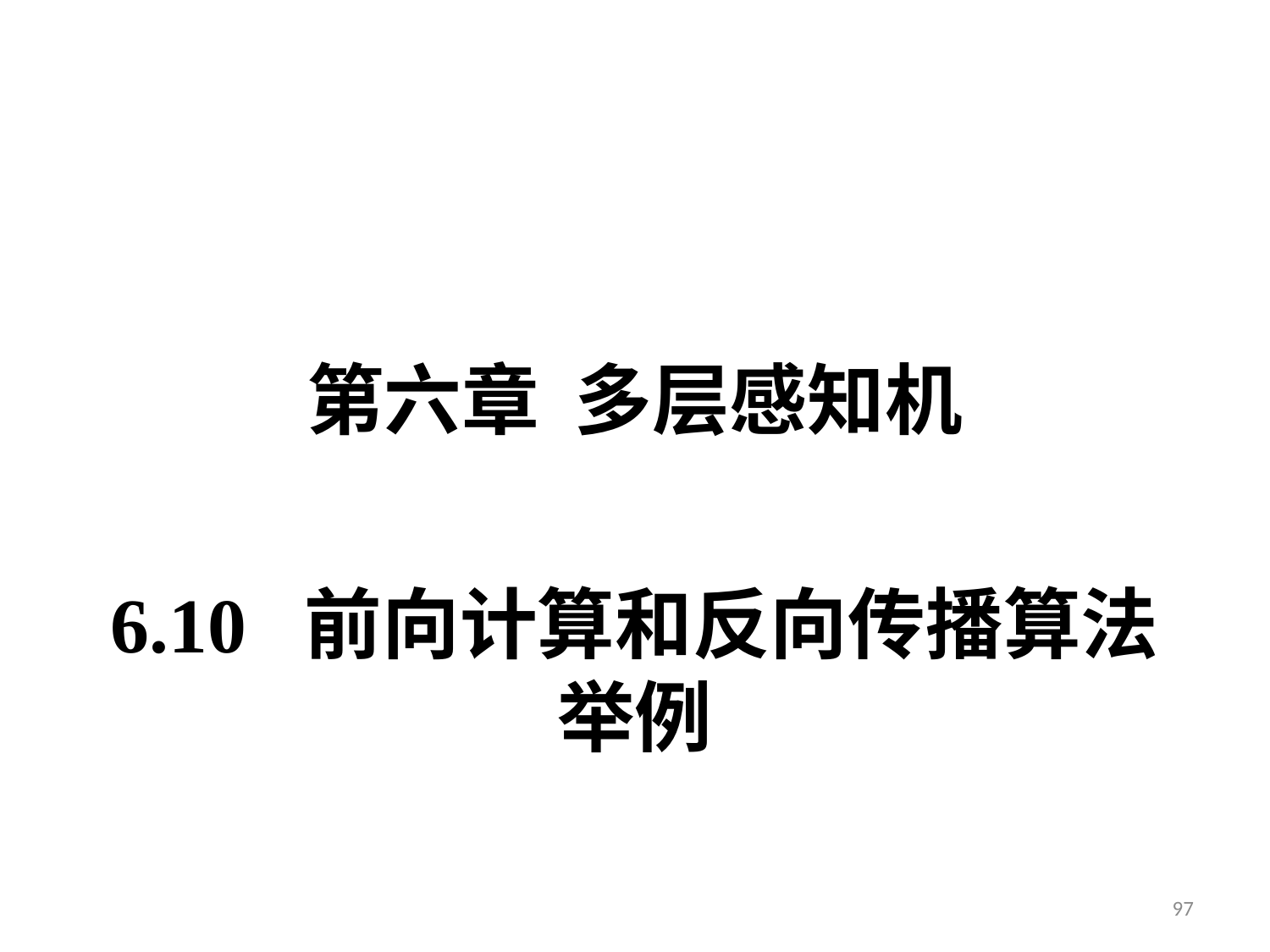

第六章  多层感知机
# 6.10  前向计算和反向传播算法 举例
97